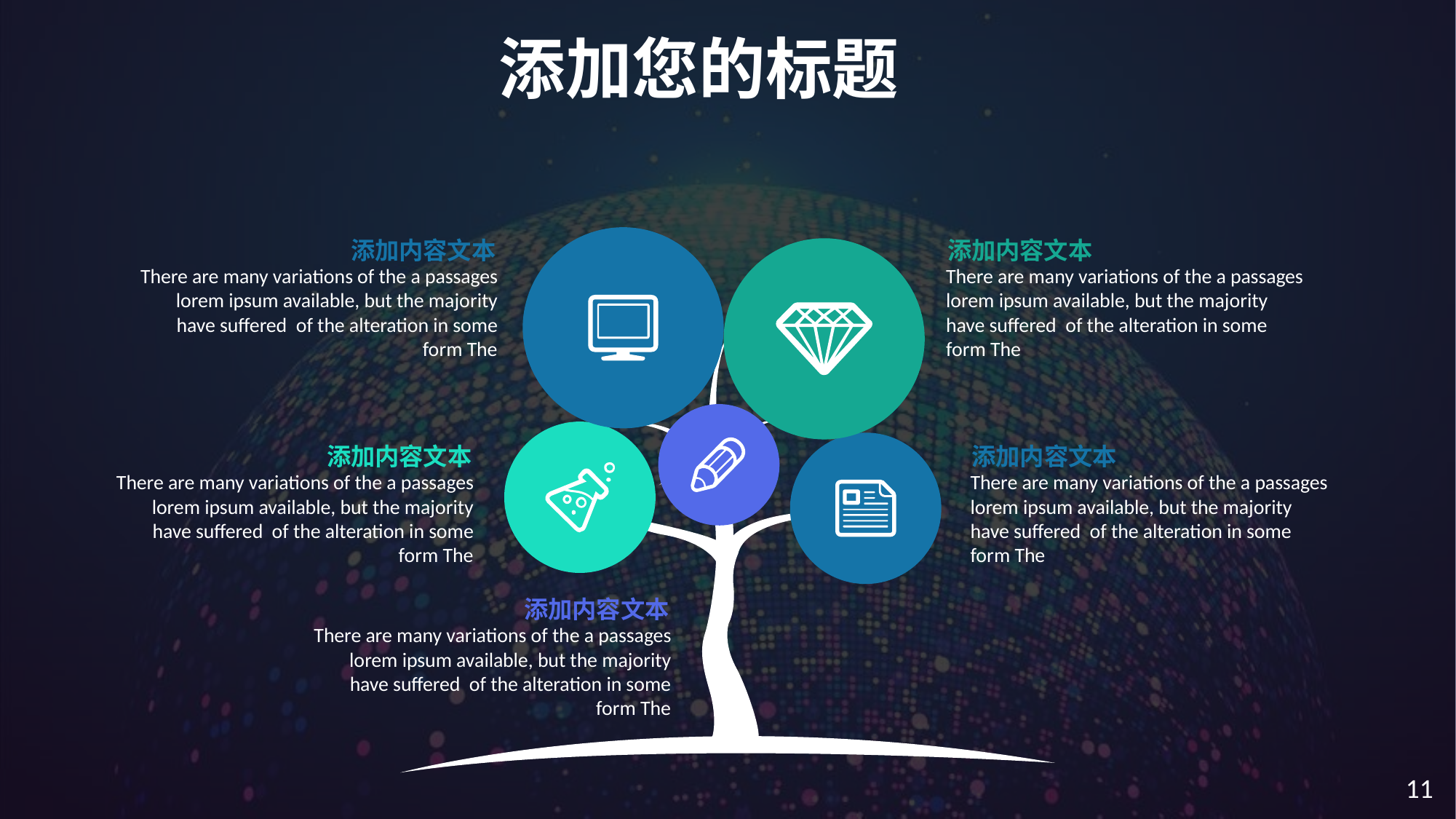

添加您的标题

添加内容文本
There are many variations of the a passages lorem ipsum available, but the majority have suffered  of the alteration in some form The
添加内容文本
There are many variations of the a passages lorem ipsum available, but the majority have suffered  of the alteration in some form The

添加内容文本
There are many variations of the a passages lorem ipsum available, but the majority have suffered  of the alteration in some form The
添加内容文本
There are many variations of the a passages lorem ipsum available, but the majority have suffered  of the alteration in some form The

添加内容文本
There are many variations of the a passages lorem ipsum available, but the majority have suffered  of the alteration in some form The
11